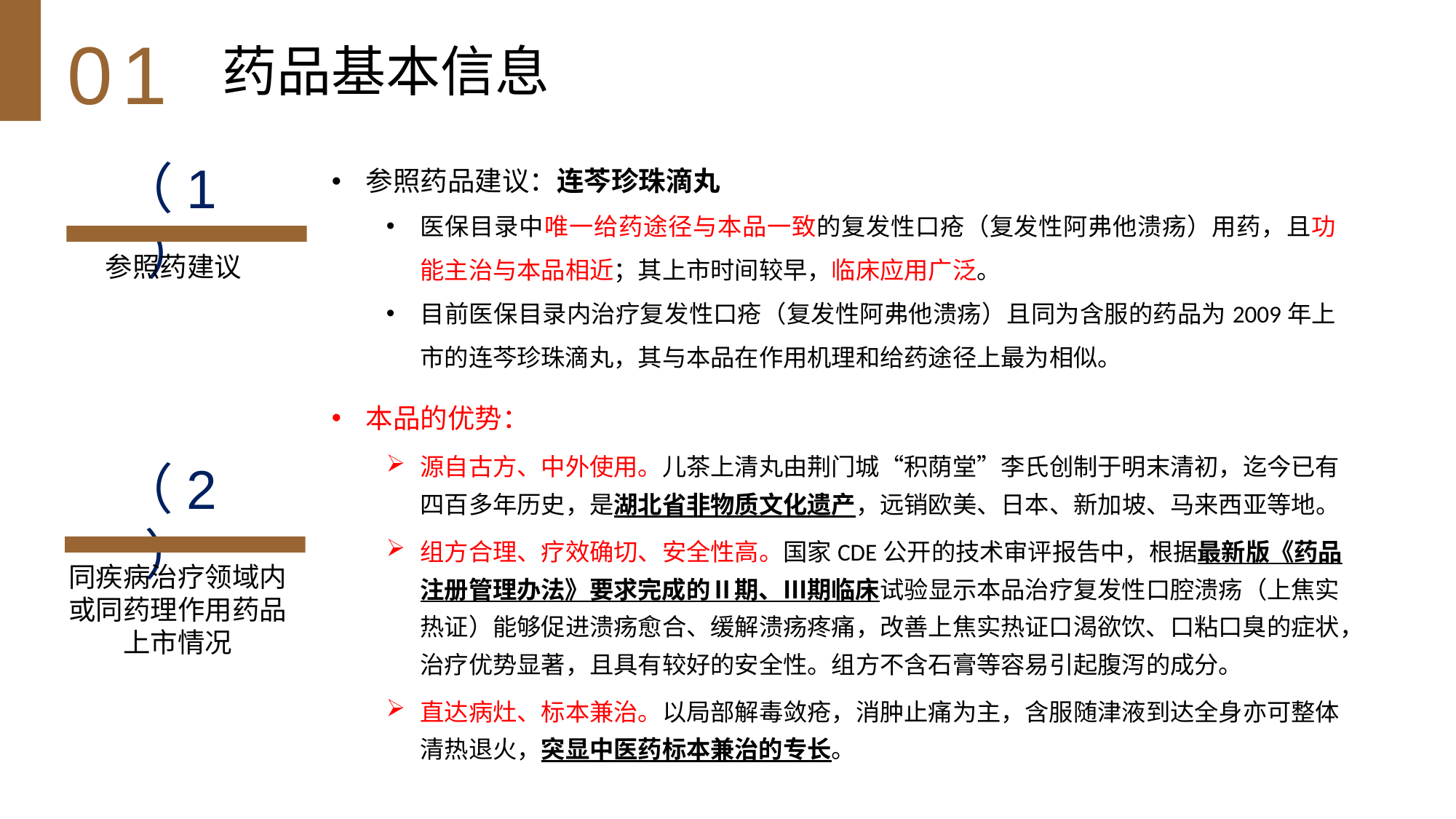

01
药品基本信息
参照药品建议：连芩珍珠滴丸
医保目录中唯一给药途径与本品一致的复发性口疮（复发性阿弗他溃疡）用药，且功能主治与本品相近；其上市时间较早，临床应用广泛。
目前医保目录内治疗复发性口疮（复发性阿弗他溃疡）且同为含服的药品为2009年上市的连芩珍珠滴丸，其与本品在作用机理和给药途径上最为相似。
（1）

参照药建议
本品的优势：
源自古方、中外使用。儿茶上清丸由荆门城“积荫堂”李氏创制于明末清初，迄今已有四百多年历史，是湖北省非物质文化遗产，远销欧美、日本、新加坡、马来西亚等地。
组方合理、疗效确切、安全性高。国家CDE公开的技术审评报告中，根据最新版《药品注册管理办法》要求完成的Ⅱ期、Ⅲ期临床试验显示本品治疗复发性口腔溃疡（上焦实热证）能够促进溃疡愈合、缓解溃疡疼痛，改善上焦实热证口渴欲饮、口粘口臭的症状，治疗优势显著，且具有较好的安全性。组方不含石膏等容易引起腹泻的成分。
直达病灶、标本兼治。以局部解毒敛疮，消肿止痛为主，含服随津液到达全身亦可整体清热退火，突显中医药标本兼治的专长。
（2）

同疾病治疗领域内或同药理作用药品上市情况